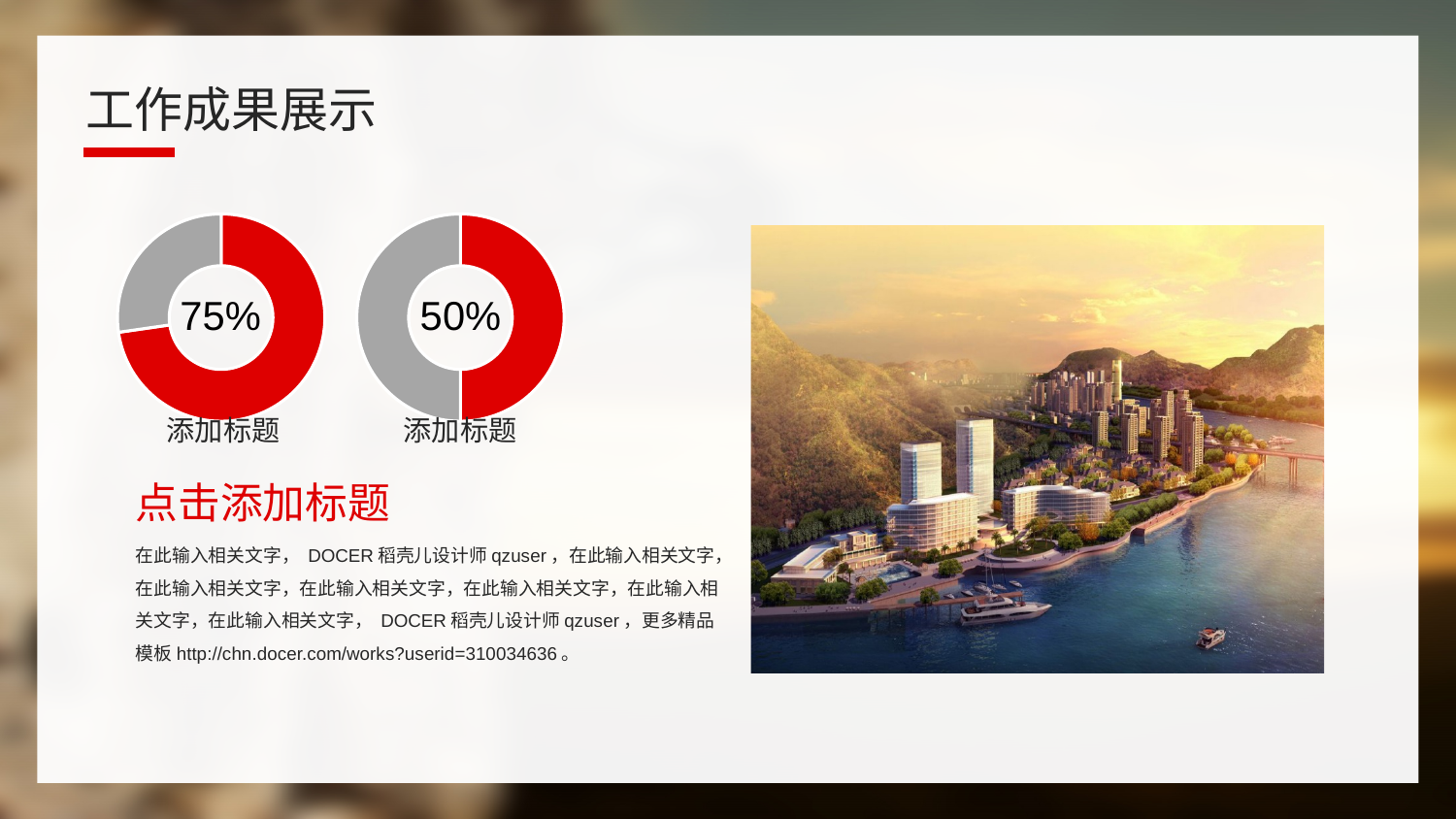

工作成果展示

### Chart

| Category | 列2 |
|---|---|
| A | 200.0 |
| B | 75.0 |

### Chart

| Category | 列2 |
|---|---|
| A | 50.0 |
| B | 50.0 |
75%
50%
添加标题
添加标题
点击添加标题
在此输入相关文字， DOCER稻壳儿设计师qzuser，在此输入相关文字，在此输入相关文字，在此输入相关文字，在此输入相关文字，在此输入相关文字，在此输入相关文字， DOCER稻壳儿设计师qzuser，更多精品模板http://chn.docer.com/works?userid=310034636。